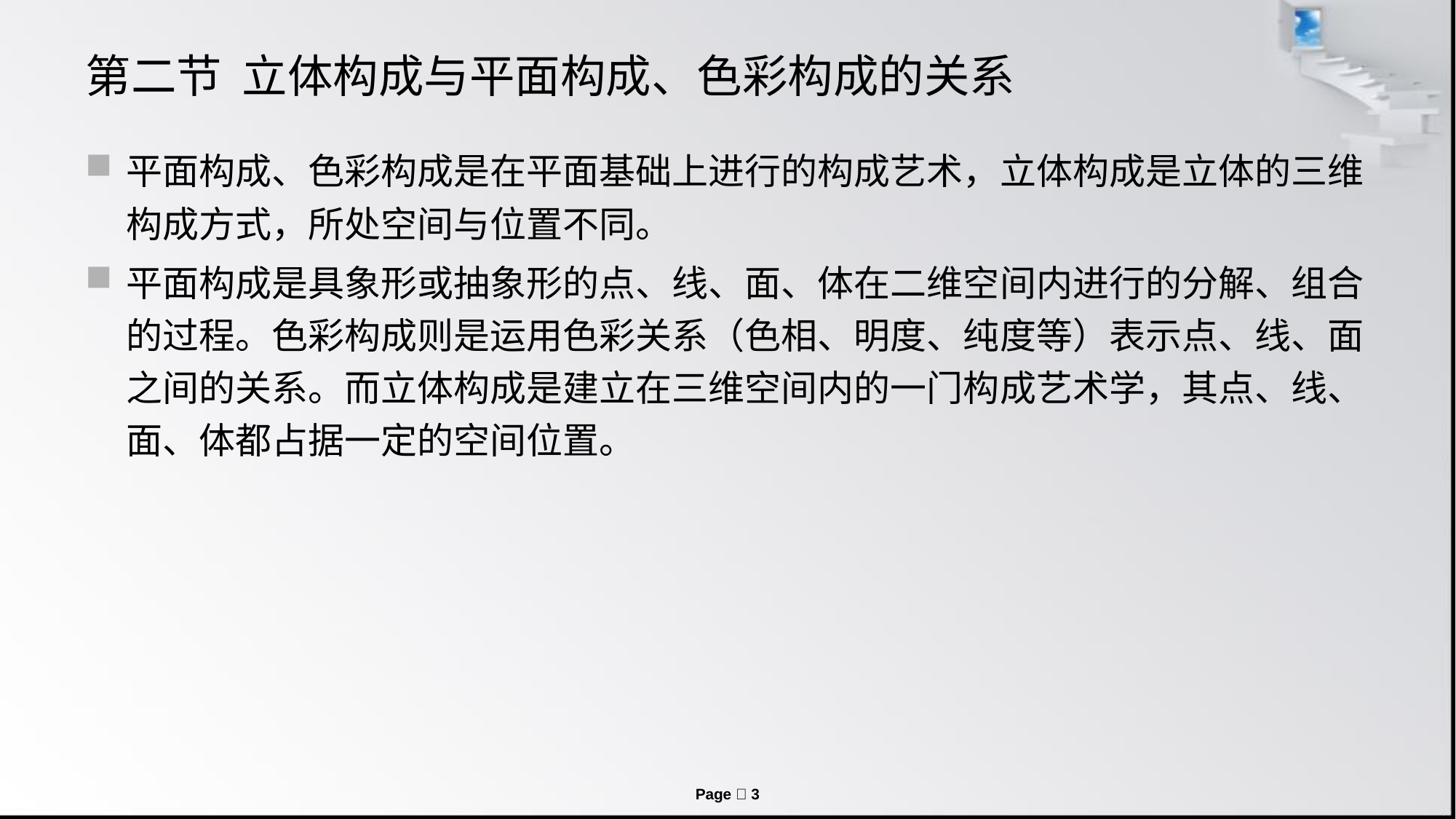

# 第二节  立体构成与平面构成、色彩构成的关系
平面构成、色彩构成是在平面基础上进行的构成艺术，立体构成是立体的三维构成方式，所处空间与位置不同。
平面构成是具象形或抽象形的点、线、面、体在二维空间内进行的分解、组合的过程。色彩构成则是运用色彩关系（色相、明度、纯度等）表示点、线、面之间的关系。而立体构成是建立在三维空间内的一门构成艺术学，其点、线、面、体都占据一定的空间位置。